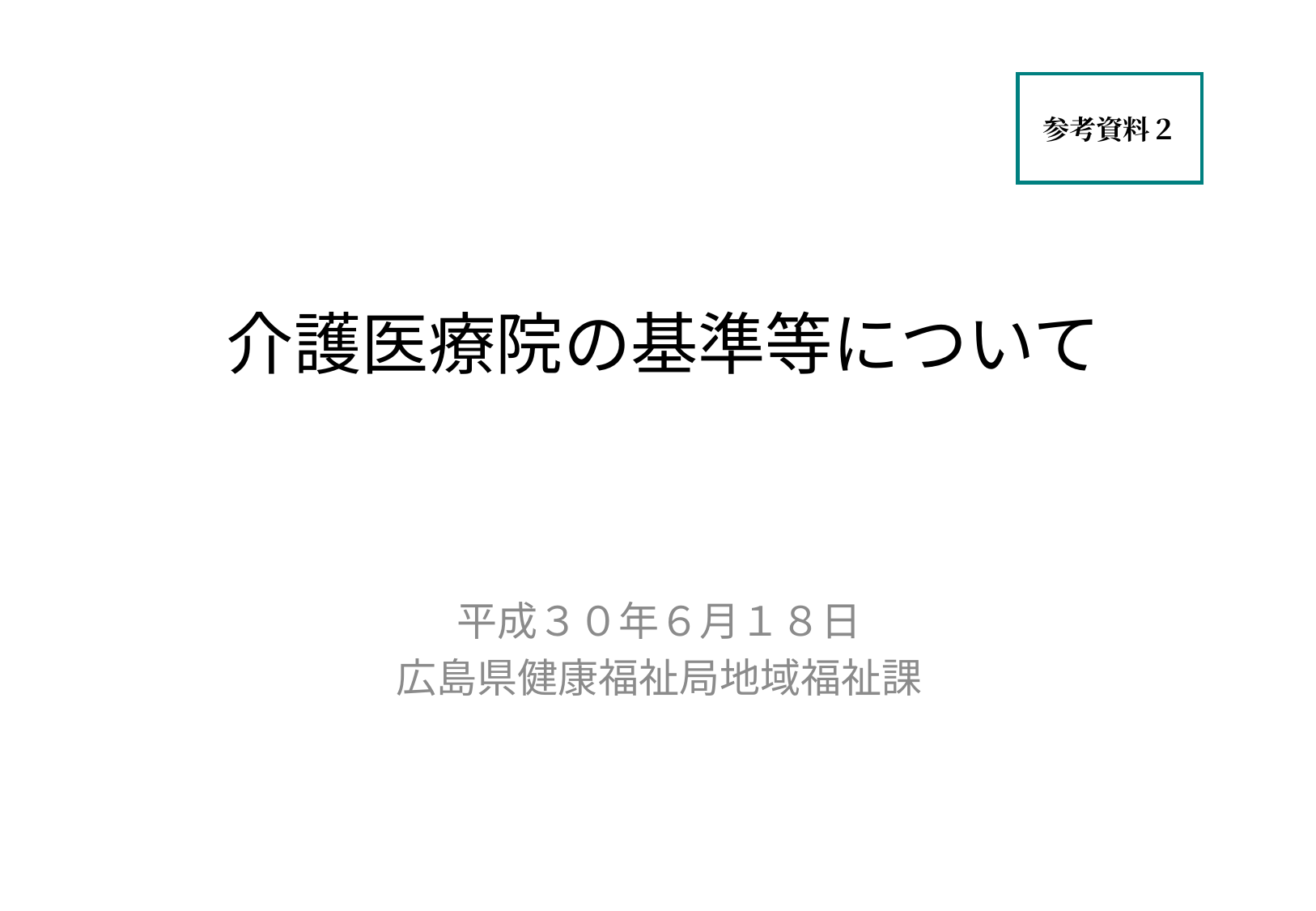

参考資料２
# 介護医療院の基準等について
平成３０年６月１８日
広島県健康福祉局地域福祉課